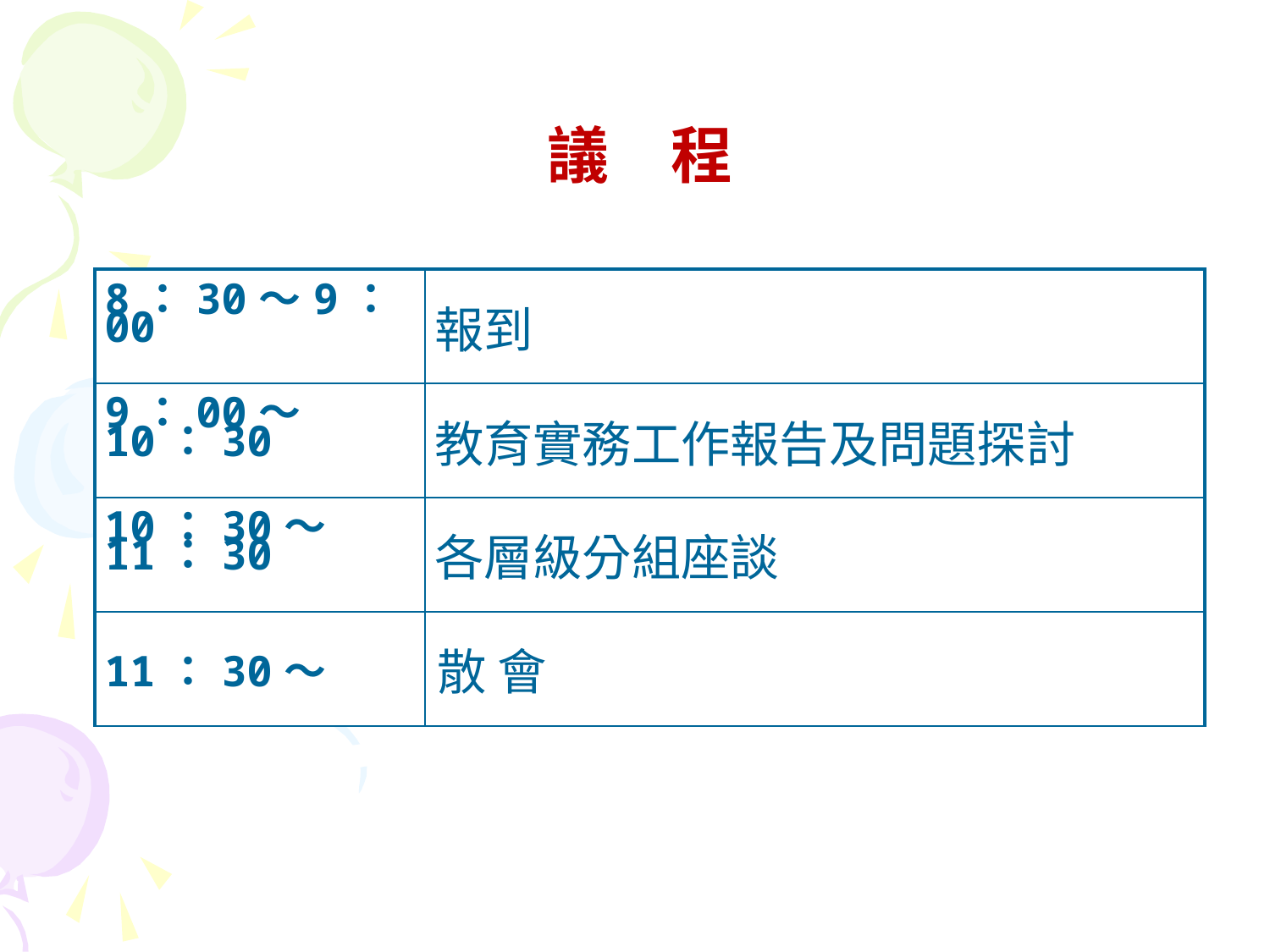

議　程
| 8：30～9：00 | 報到 |
| --- | --- |
| 9：00～10：30 | 教育實務工作報告及問題探討 |
| 10：30～11：30 | 各層級分組座談 |
| 11：30～ | 散 會 |